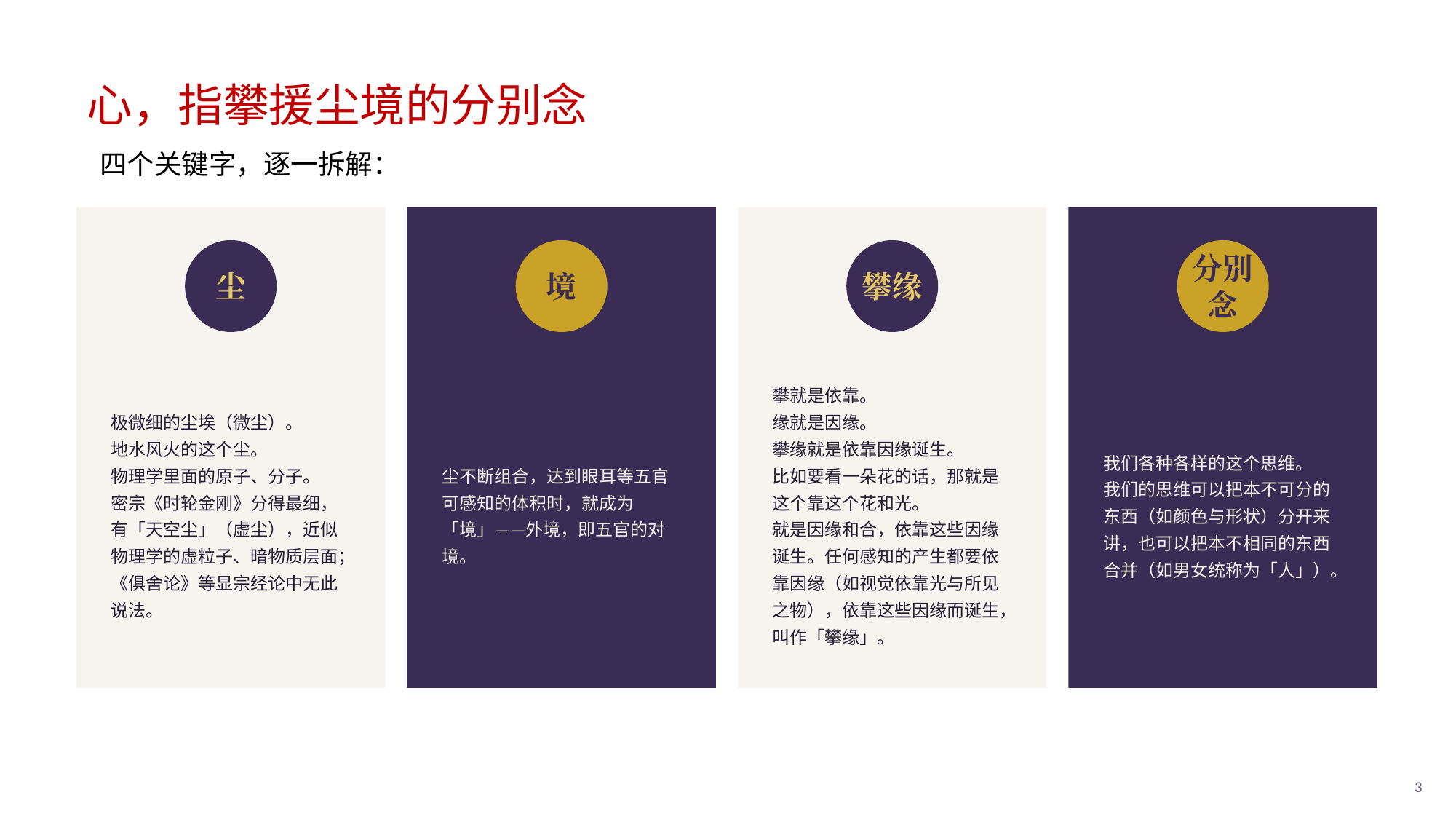

心，指攀援尘境的分别念
 四个关键字，逐一拆解：

尘

境

攀缘

分别念
极微细的尘埃（微尘）。
地水风火的这个尘。
物理学里面的原子、分子。
密宗《时轮金刚》分得最细，有「天空尘」（虚尘），近似物理学的虚粒子、暗物质层面；《俱舍论》等显宗经论中无此说法。
尘不断组合，达到眼耳等五官可感知的体积时，就成为「境」——外境，即五官的对境。
攀就是依靠。
缘就是因缘。
攀缘就是依靠因缘诞生。
比如要看一朵花的话，那就是这个靠这个花和光。
就是因缘和合，依靠这些因缘诞生。任何感知的产生都要依靠因缘（如视觉依靠光与所见之物），依靠这些因缘而诞生，叫作「攀缘」。
我们各种各样的这个思维。
我们的思维可以把本不可分的东西（如颜色与形状）分开来讲，也可以把本不相同的东西合并（如男女统称为「人」）。
3